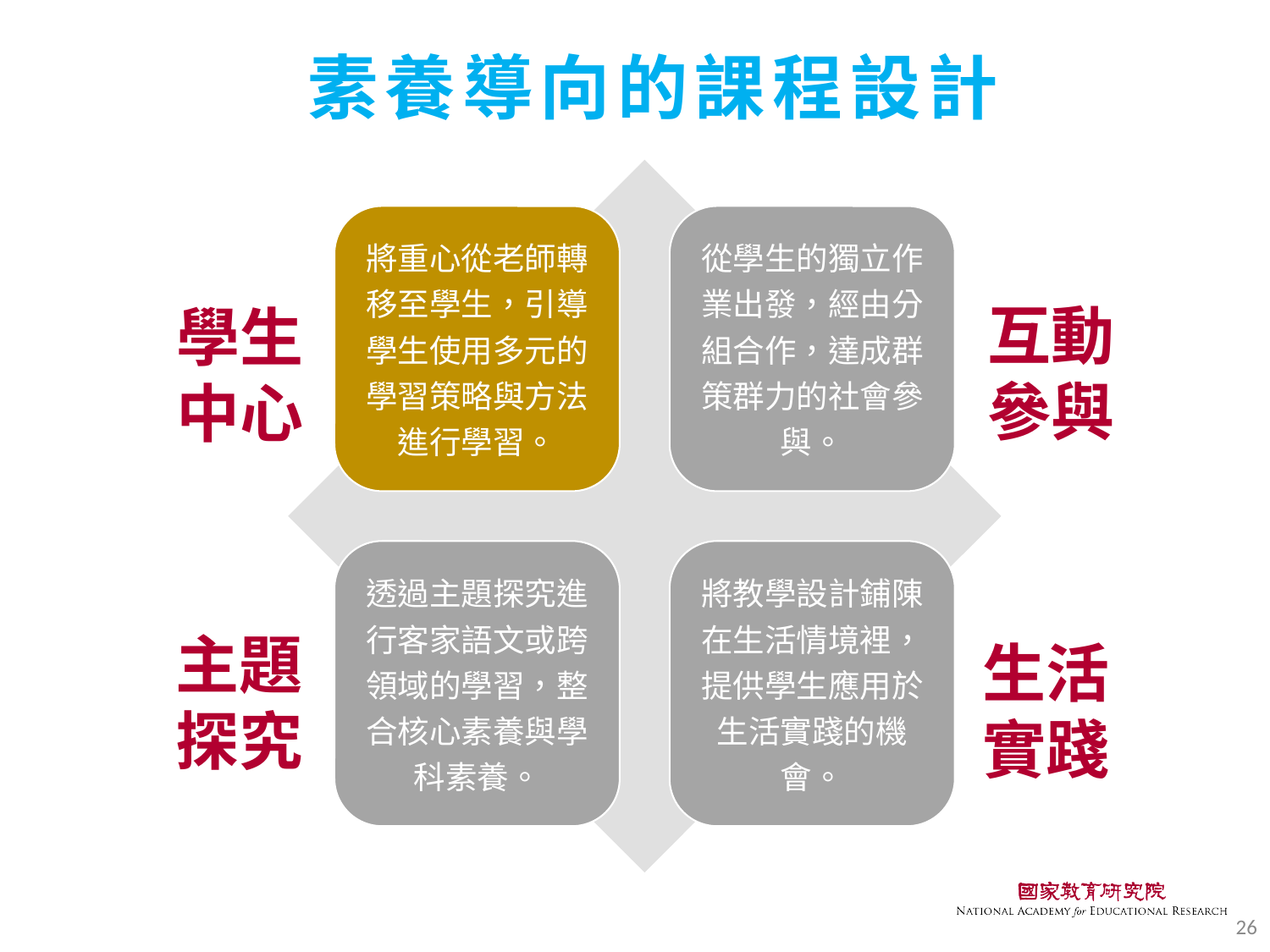

# 素養導向的課程設計
將重心從老師轉移至學生，引導學生使用多元的學習策略與方法進行學習。
從學生的獨立作業出發，經由分組合作，達成群策群力的社會參與。
透過主題探究進行客家語文或跨領域的學習，整合核心素養與學科素養。
將教學設計鋪陳在生活情境裡，提供學生應用於生活實踐的機會。
互動
參與
學生
中心
主題
探究
生活
實踐
26